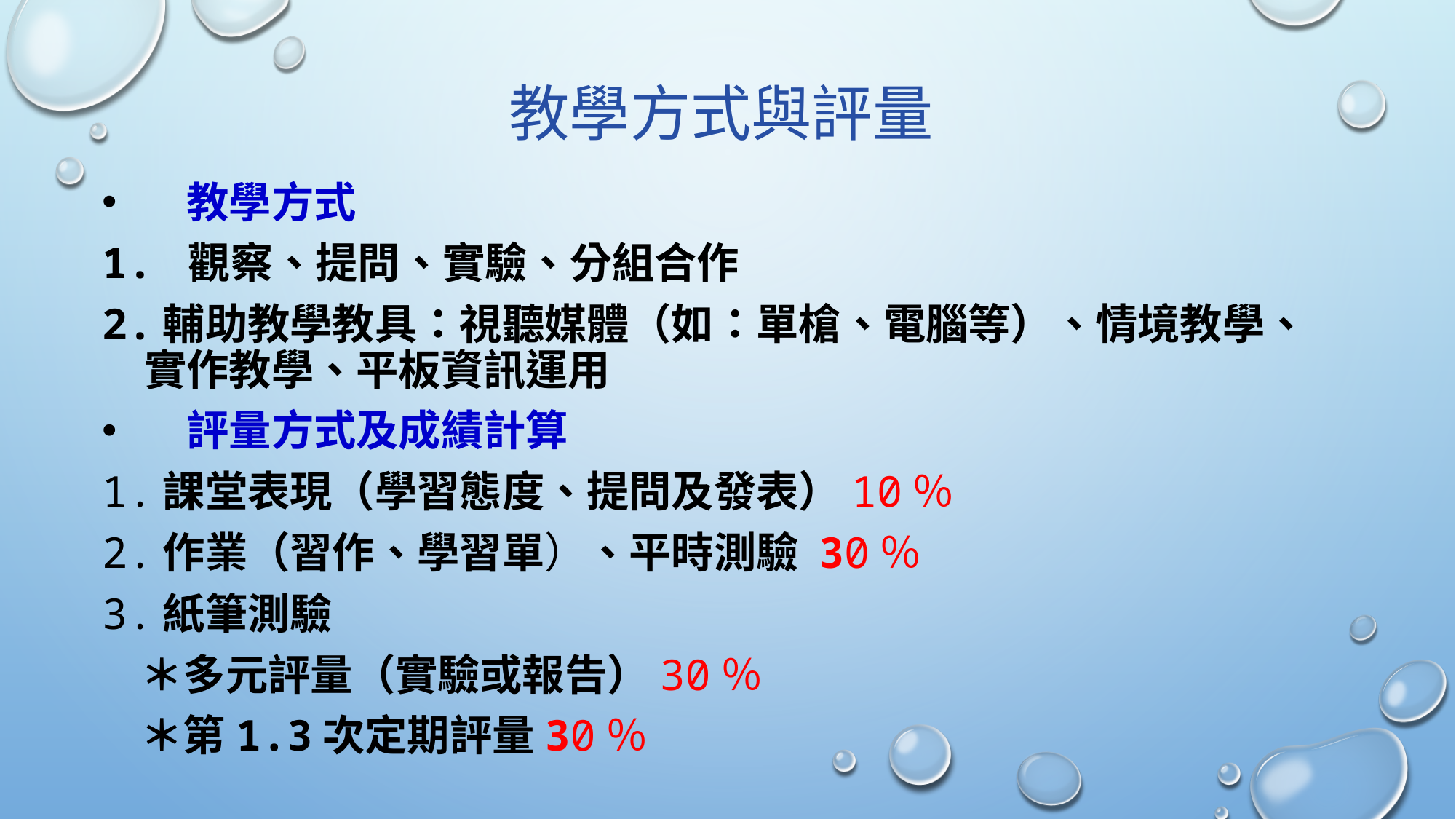

# 教學方式與評量
教學方式
1. 觀察、提問、實驗、分組合作
2.輔助教學教具：視聽媒體（如：單槍、電腦等）、情境教學、實作教學、平板資訊運用
評量方式及成績計算
1.課堂表現（學習態度、提問及發表）10％
2.作業（習作、學習單）、平時測驗 30％
3.紙筆測驗
   ＊多元評量（實驗或報告）30％
   ＊第1.3次定期評量30％